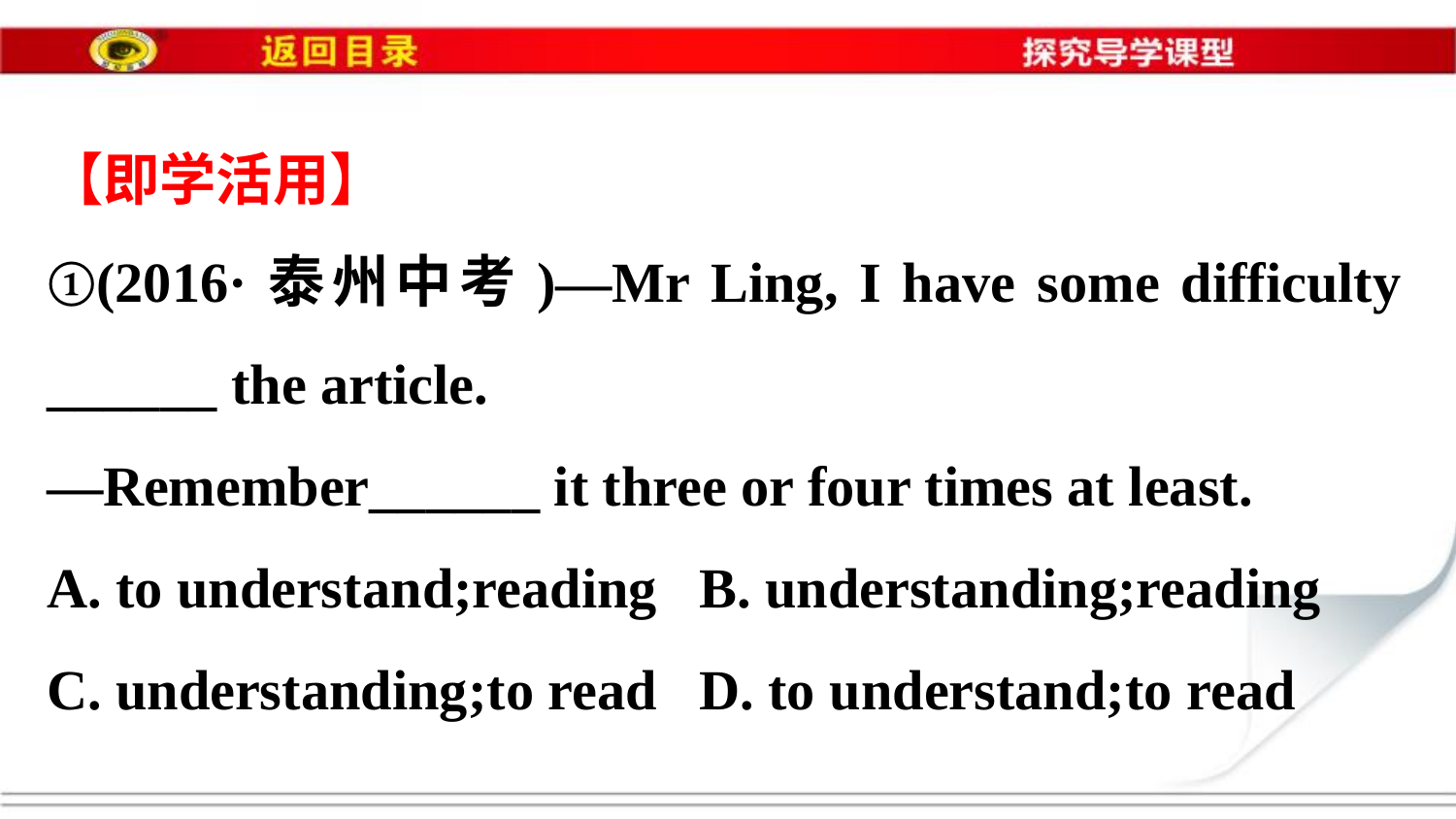

【即学活用】
①(2016·泰州中考)—Mr Ling, I have some difficulty ______ the article.
—Remember______ it three or four times at least.
A. to understand;reading   B. understanding;reading
C. understanding;to read   D. to understand;to read